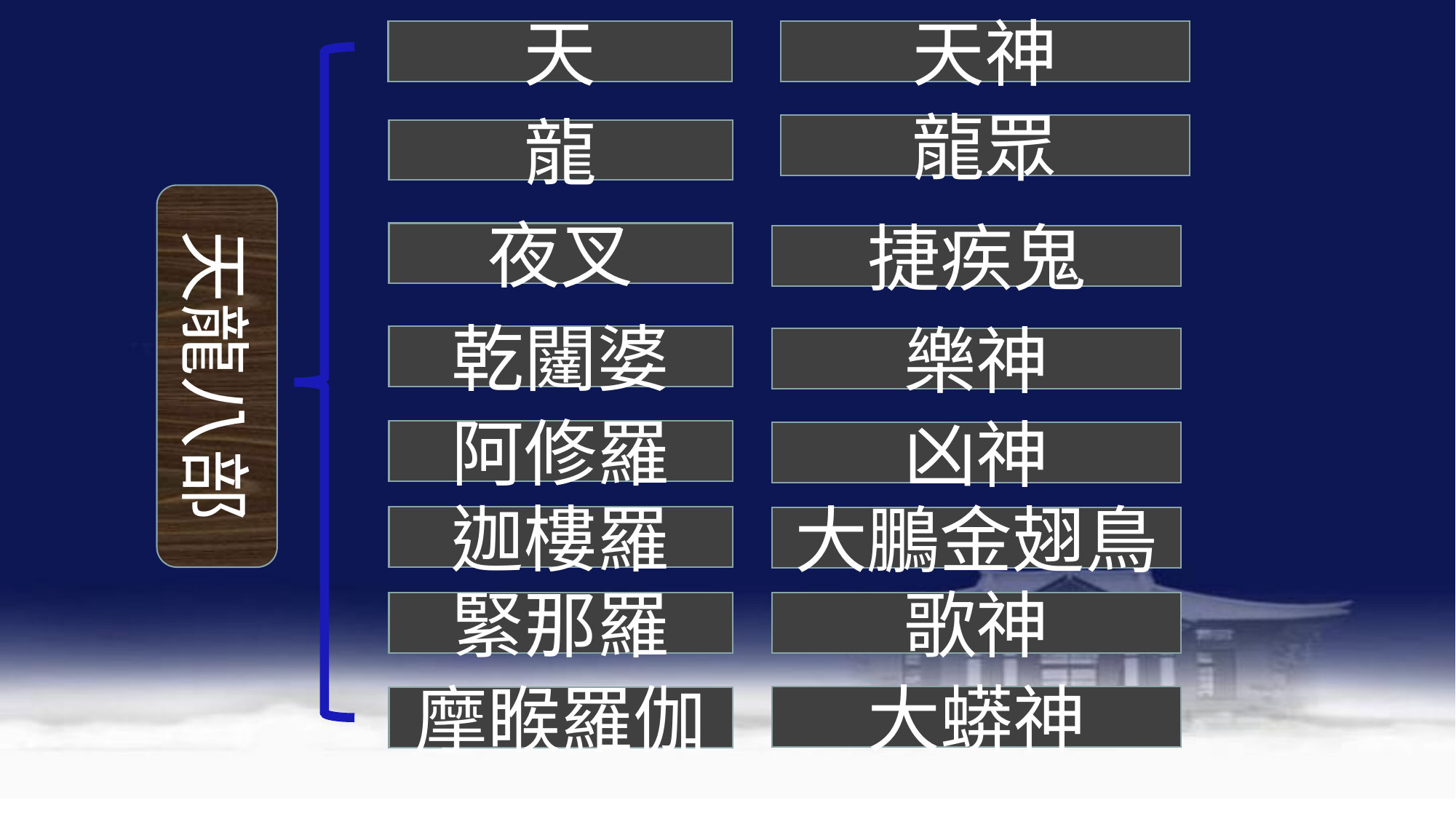

47
天
天神

龍眾
龍
天龍八部
#
夜叉
捷疾鬼
乾闥婆
樂神
阿修羅
凶神
迦樓羅
大鵬金翅鳥
歌神
緊那羅
大蟒神
摩睺羅伽